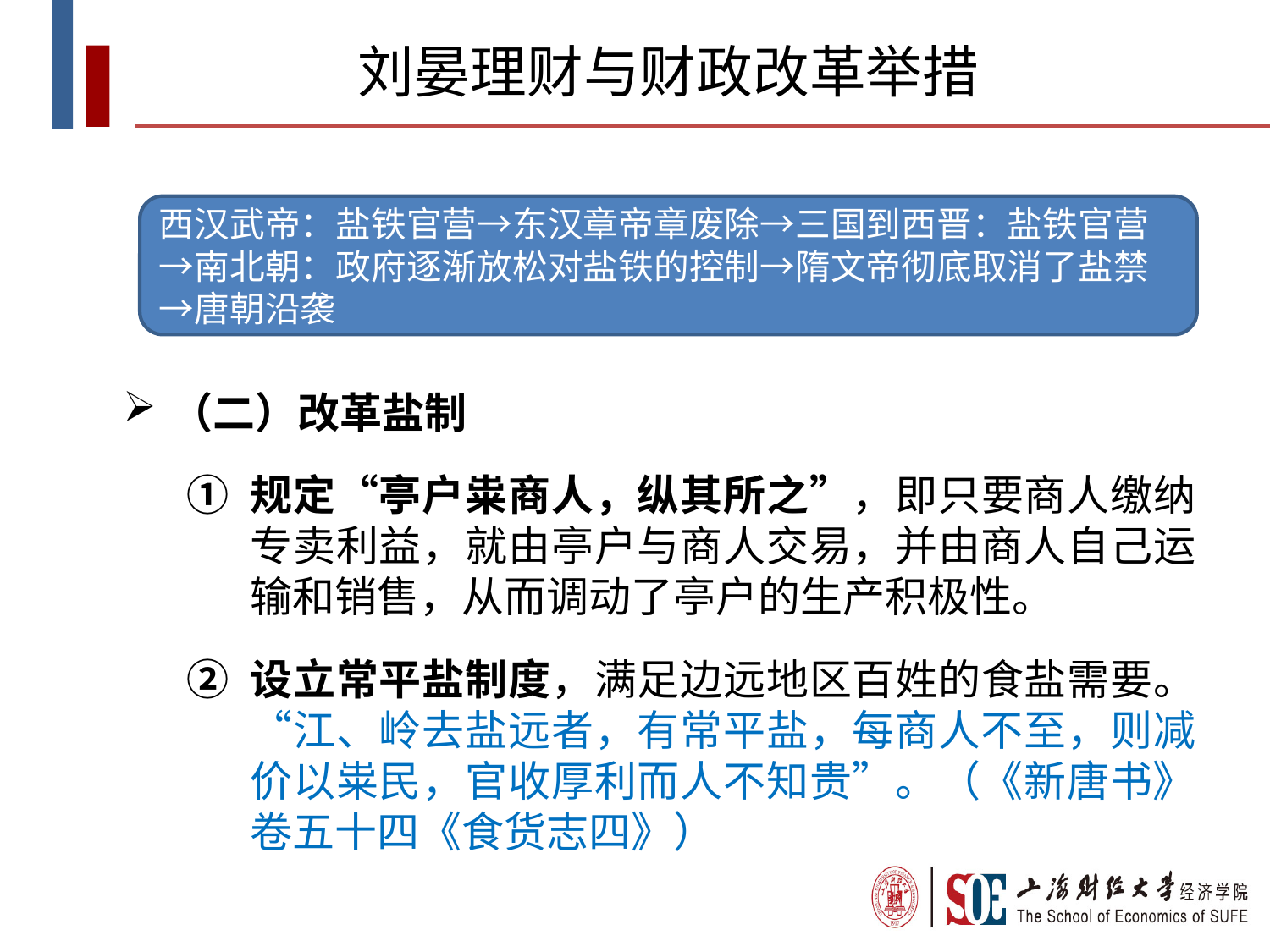

刘晏理财与财政改革举措
西汉武帝：盐铁官营→东汉章帝章废除→三国到西晋：盐铁官营→南北朝：政府逐渐放松对盐铁的控制→隋文帝彻底取消了盐禁→唐朝沿袭
（二）改革盐制
规定“亭户粜商人，纵其所之”，即只要商人缴纳专卖利益，就由亭户与商人交易，并由商人自己运输和销售，从而调动了亭户的生产积极性。
设立常平盐制度，满足边远地区百姓的食盐需要。“江、岭去盐远者，有常平盐，每商人不至，则减价以粜民，官收厚利而人不知贵”。（《新唐书》卷五十四《食货志四》）